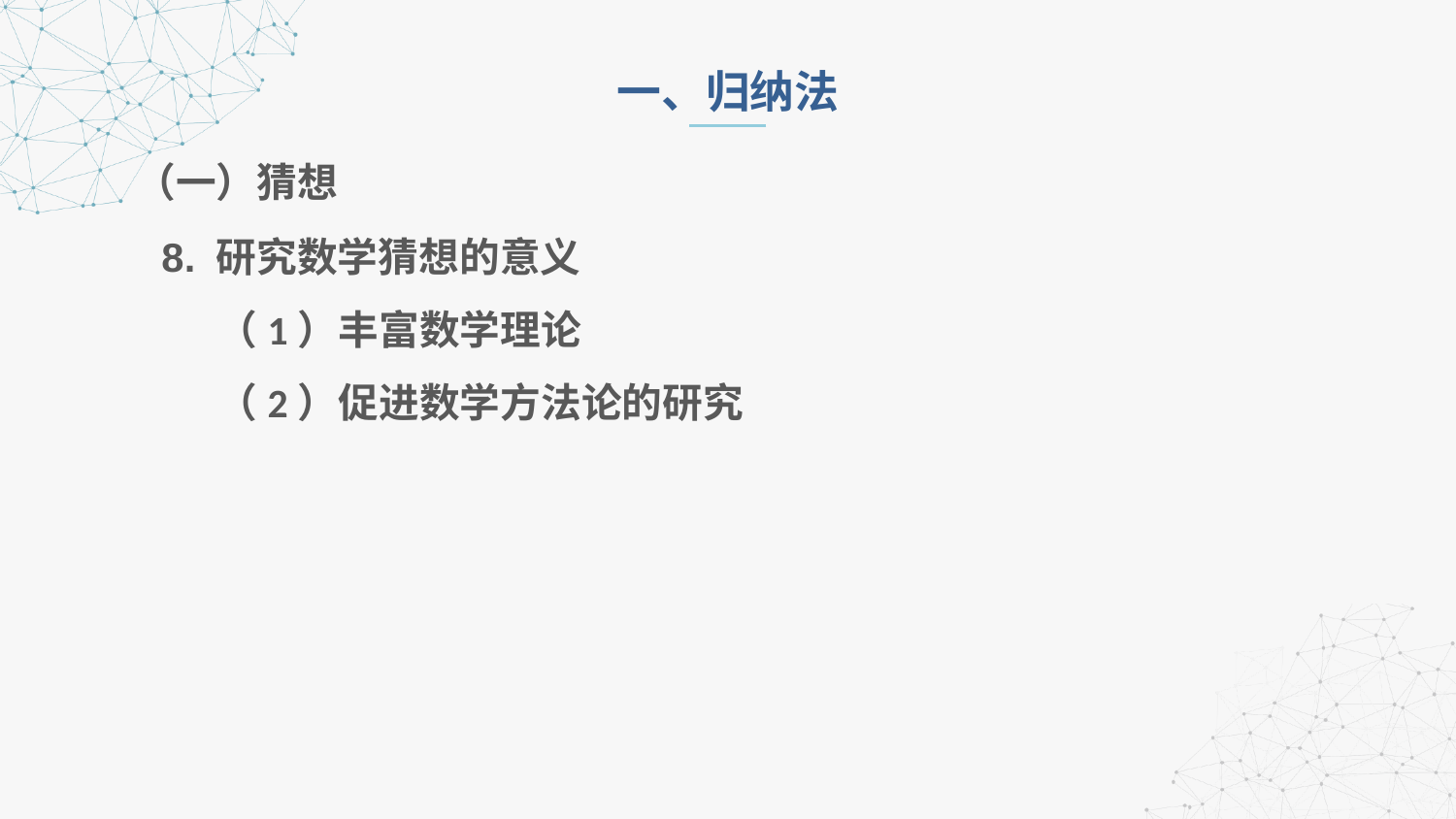

一、归纳法
（一）猜想
8. 研究数学猜想的意义
     （1）丰富数学理论
     （2）促进数学方法论的研究